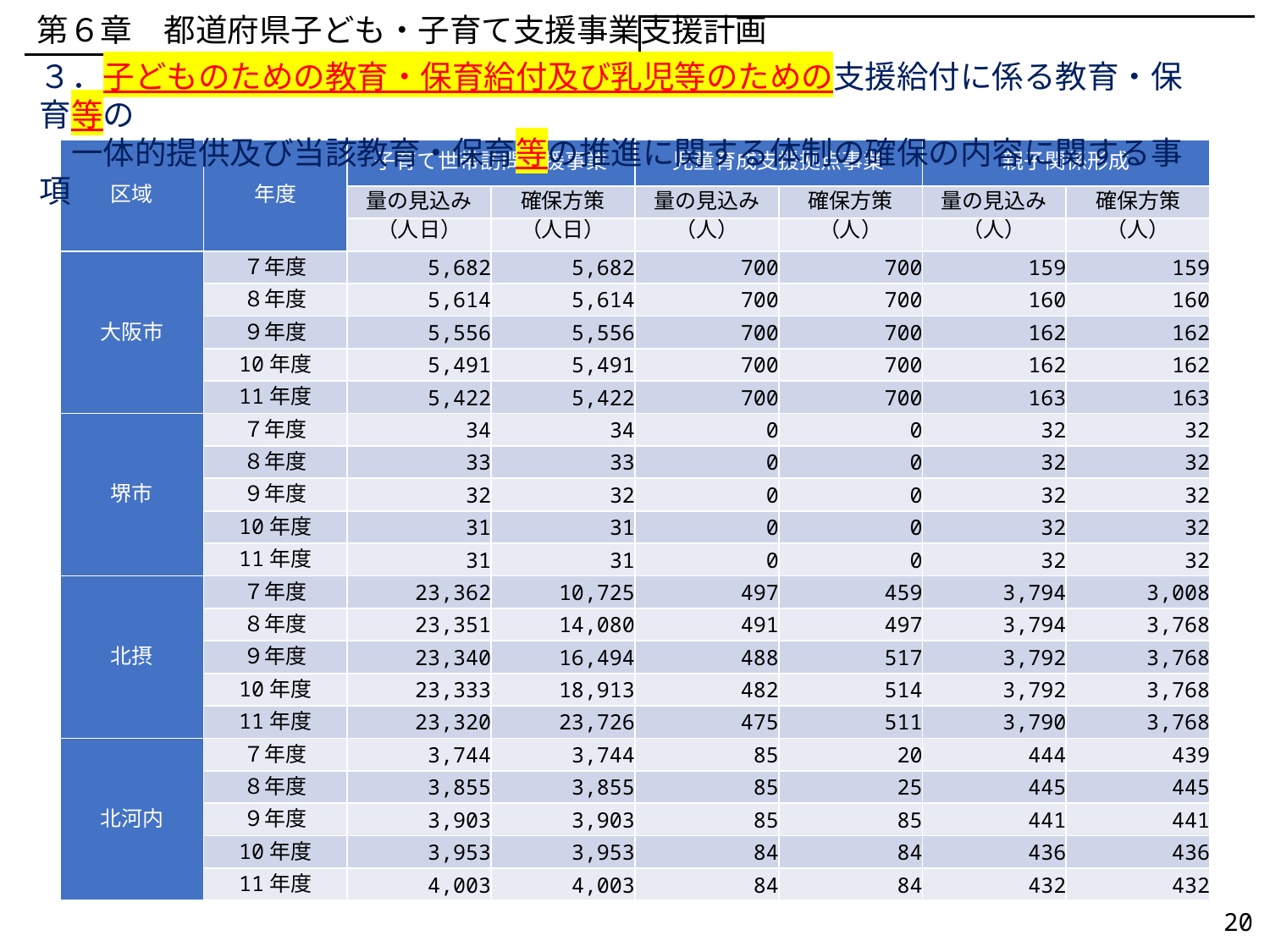

第６章　都道府県子ども・子育て支援事業支援計画

３．子どものための教育・保育給付及び乳児等のための支援給付に係る教育・保育等の
　一体的提供及び当該教育・保育等の推進に関する体制の確保の内容に関する事項
| 区域 | 年度 | 子育て世帯訪問支援事業 |  | 児童育成支援拠点事業 |  | 親子関係形成 |  |
| --- | --- | --- | --- | --- | --- | --- | --- |
|  |  | 量の見込み | 確保方策 | 量の見込み | 確保方策 | 量の見込み | 確保方策 |
|  |  | （人日） | （人日） | （人） | （人） | （人） | （人） |
| 大阪市 | ７年度 | 5,682 | 5,682 | 700 | 700 | 159 | 159 |
|  | ８年度 | 5,614 | 5,614 | 700 | 700 | 160 | 160 |
|  | ９年度 | 5,556 | 5,556 | 700 | 700 | 162 | 162 |
|  | 10年度 | 5,491 | 5,491 | 700 | 700 | 162 | 162 |
|  | 11年度 | 5,422 | 5,422 | 700 | 700 | 163 | 163 |
| 堺市 | ７年度 | 34 | 34 | 0 | 0 | 32 | 32 |
|  | ８年度 | 33 | 33 | 0 | 0 | 32 | 32 |
|  | ９年度 | 32 | 32 | 0 | 0 | 32 | 32 |
|  | 10年度 | 31 | 31 | 0 | 0 | 32 | 32 |
|  | 11年度 | 31 | 31 | 0 | 0 | 32 | 32 |
| 北摂 | ７年度 | 23,362 | 10,725 | 497 | 459 | 3,794 | 3,008 |
|  | ８年度 | 23,351 | 14,080 | 491 | 497 | 3,794 | 3,768 |
|  | ９年度 | 23,340 | 16,494 | 488 | 517 | 3,792 | 3,768 |
|  | 10年度 | 23,333 | 18,913 | 482 | 514 | 3,792 | 3,768 |
|  | 11年度 | 23,320 | 23,726 | 475 | 511 | 3,790 | 3,768 |
| 北河内 | ７年度 | 3,744 | 3,744 | 85 | 20 | 444 | 439 |
|  | ８年度 | 3,855 | 3,855 | 85 | 25 | 445 | 445 |
|  | ９年度 | 3,903 | 3,903 | 85 | 85 | 441 | 441 |
|  | 10年度 | 3,953 | 3,953 | 84 | 84 | 436 | 436 |
|  | 11年度 | 4,003 | 4,003 | 84 | 84 | 432 | 432 |
20